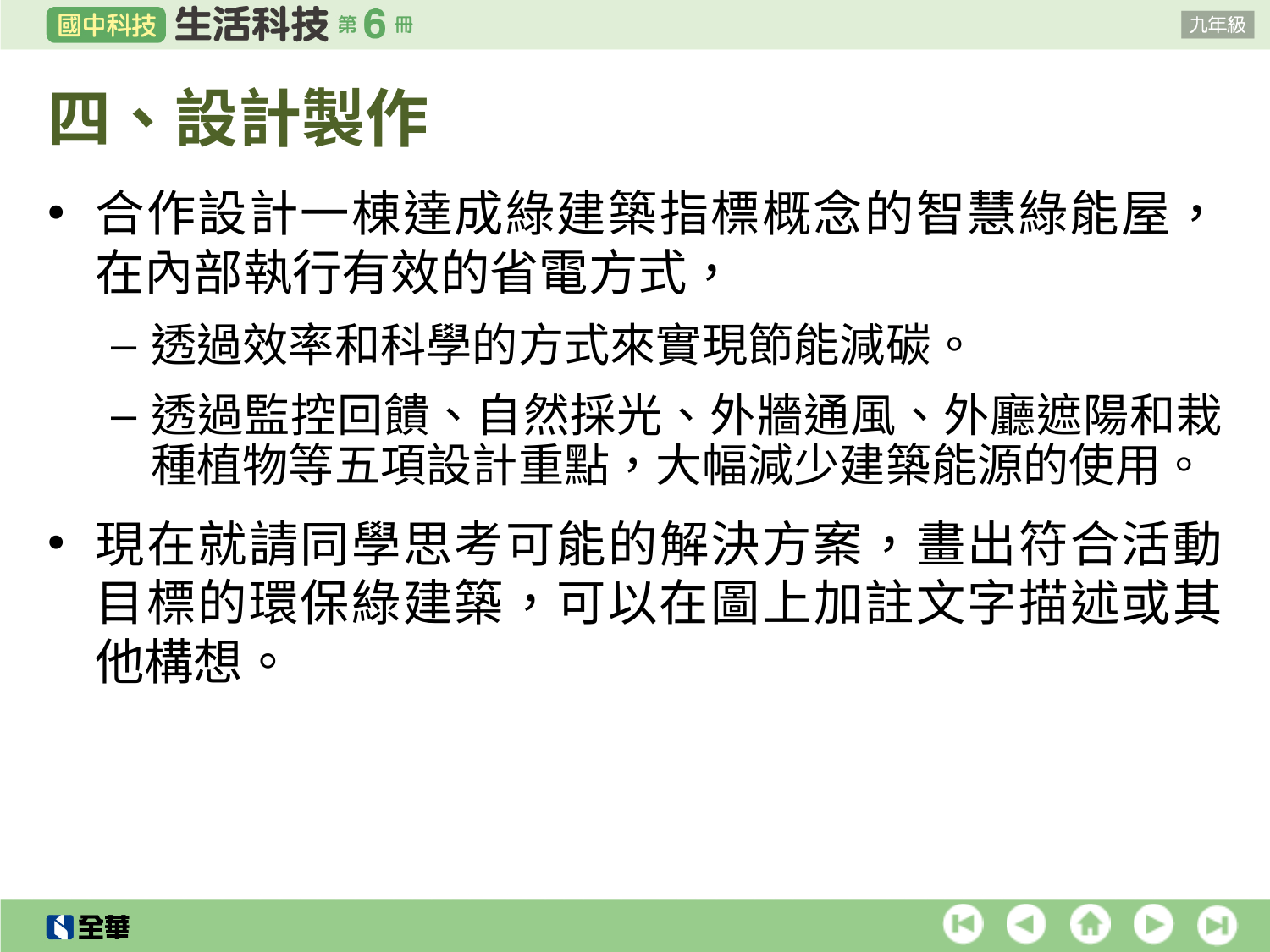

# 四、設計製作
合作設計一棟達成綠建築指標概念的智慧綠能屋，在內部執行有效的省電方式，
透過效率和科學的方式來實現節能減碳。
透過監控回饋、自然採光、外牆通風、外廳遮陽和栽種植物等五項設計重點，大幅減少建築能源的使用。
現在就請同學思考可能的解決方案，畫出符合活動目標的環保綠建築，可以在圖上加註文字描述或其他構想。